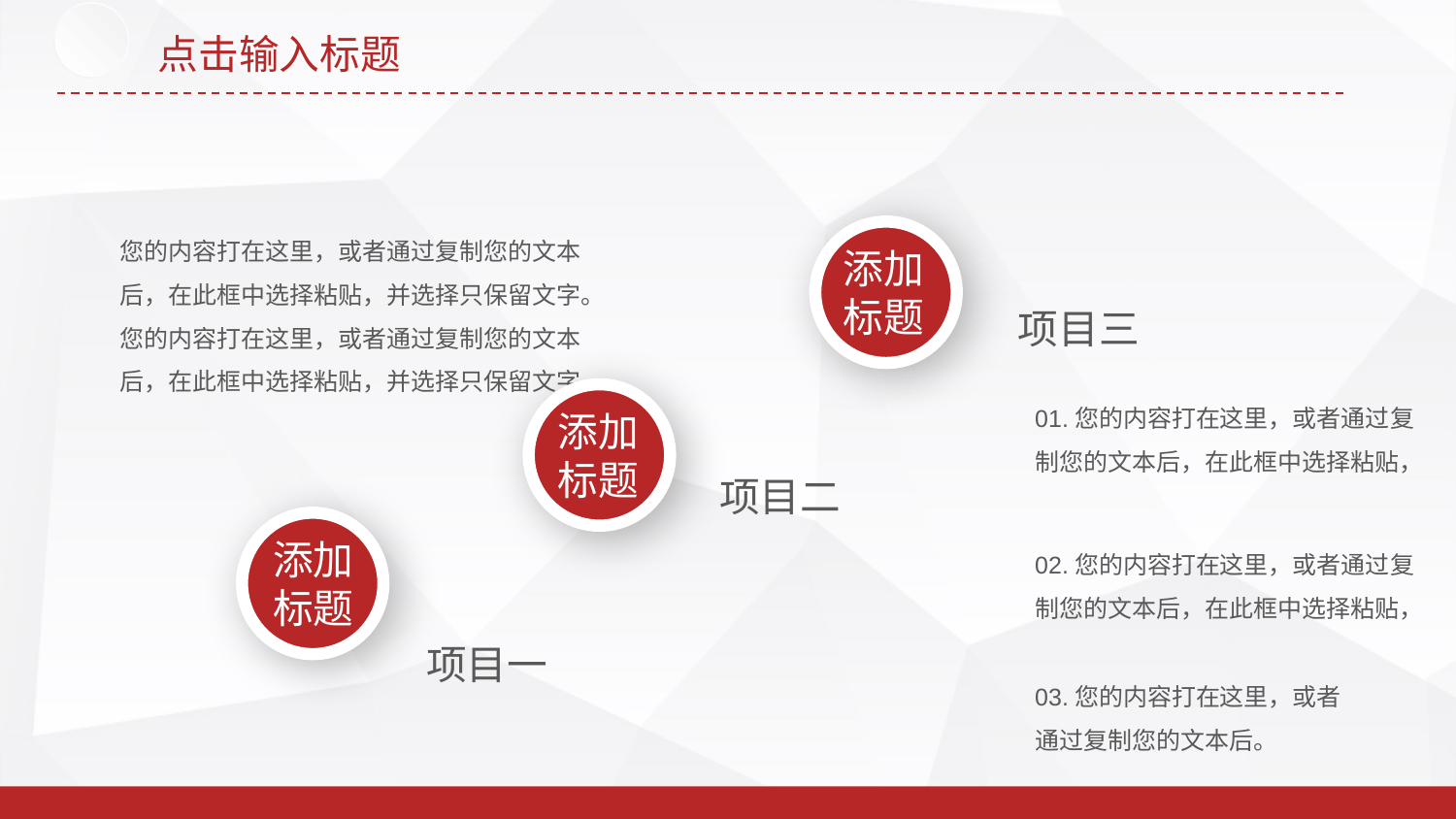

点击输入标题
您的内容打在这里，或者通过复制您的文本后，在此框中选择粘贴，并选择只保留文字。您的内容打在这里，或者通过复制您的文本后，在此框中选择粘贴，并选择只保留文字。

添加
标题
项目三
01.您的内容打在这里，或者通过复制您的文本后，在此框中选择粘贴，

添加
标题
项目二

添加
标题
02.您的内容打在这里，或者通过复制您的文本后，在此框中选择粘贴，
项目一
03.您的内容打在这里，或者通过复制您的文本后。